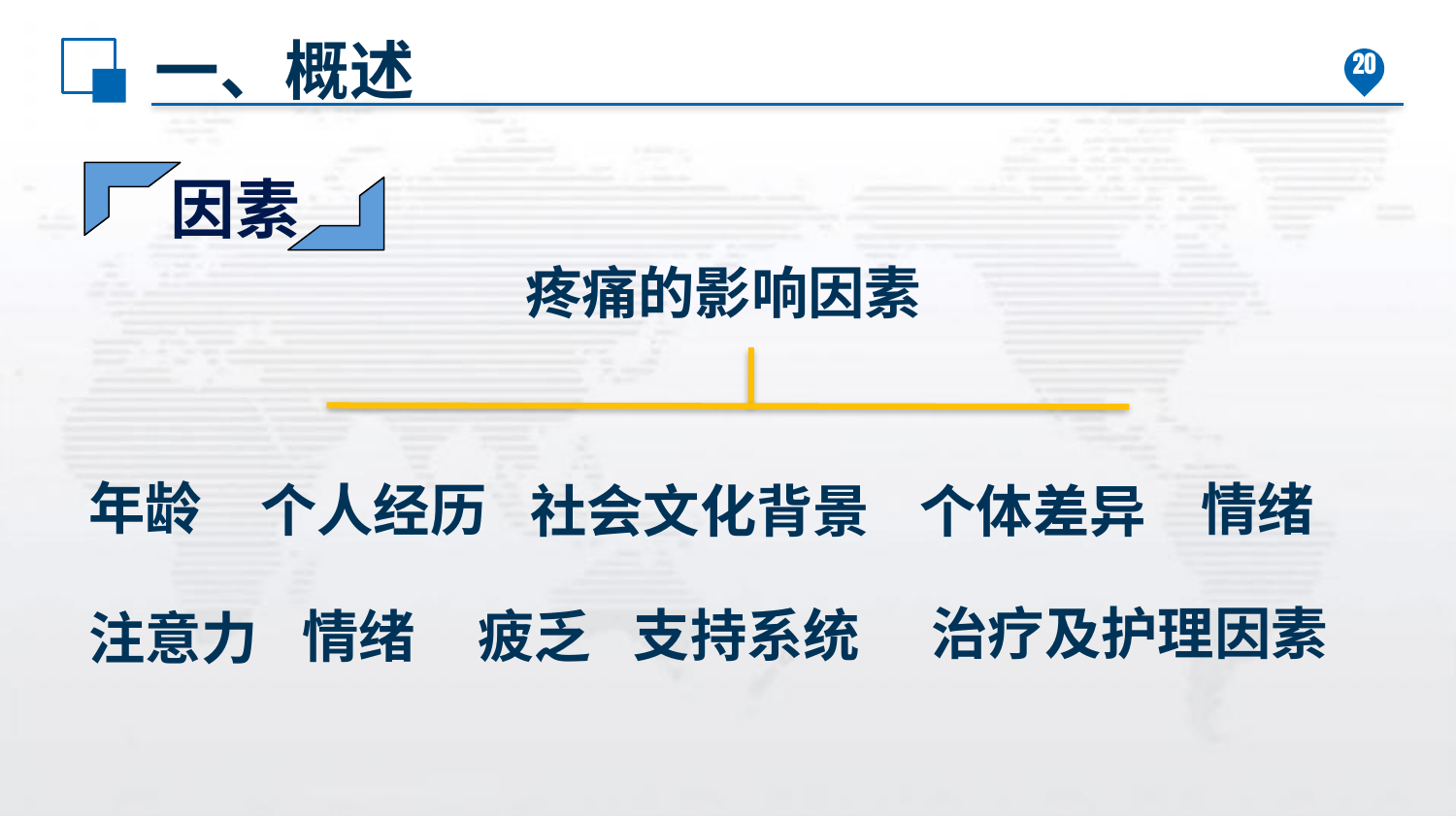

# 一、概述
20
因素

疼痛的影响因素
年龄
情绪
个人经历
社会文化背景
个体差异
治疗及护理因素
支持系统
情绪
疲乏
注意力